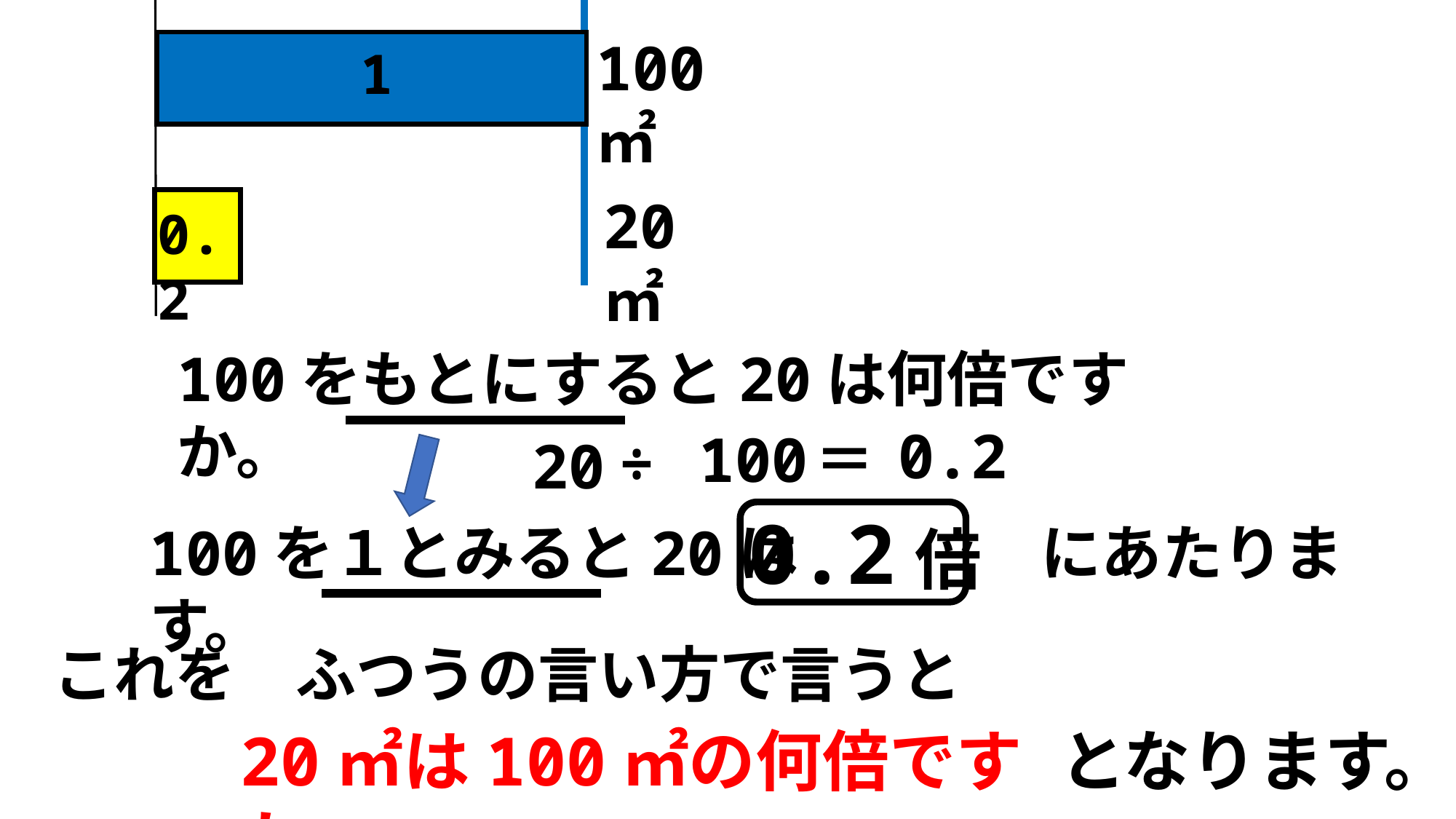

100㎡

1
20㎡

0.2
100をもとにすると20は何倍ですか。
0.2
100
＝
÷
20

0.2倍

100を１とみると20は　　　　にあたります。
これを　ふつうの言い方で言うと
20㎡は100㎡の何倍ですか。
となります。